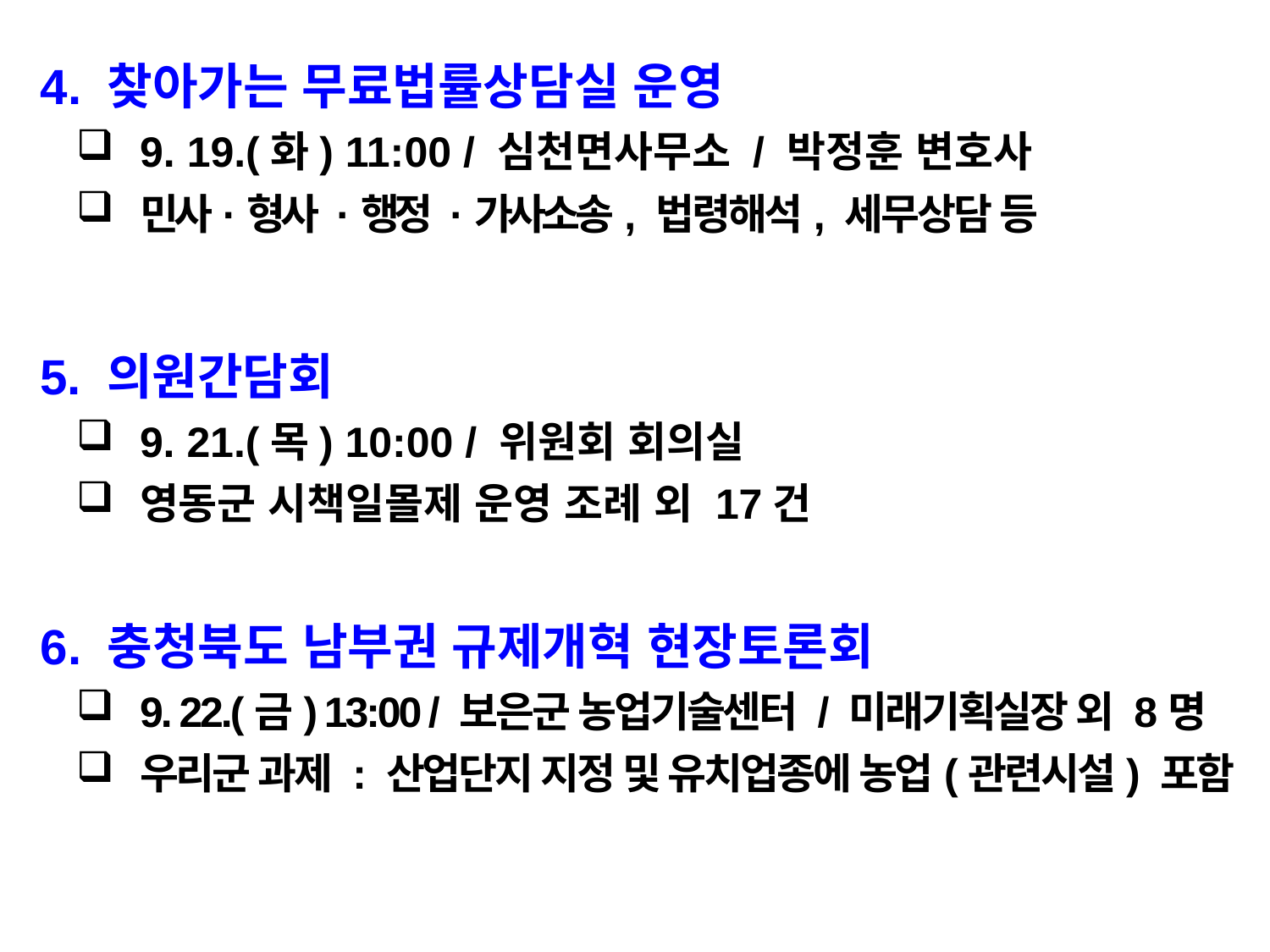

4. 찾아가는 무료법률상담실 운영
9. 19.(화) 11:00 / 심천면사무소 / 박정훈 변호사
민사·형사 ·행정 ·가사소송, 법령해석, 세무상담 등

  5. 의원간담회
9. 21.(목) 10:00 / 위원회 회의실
영동군 시책일몰제 운영 조례 외 17건
  6. 충청북도 남부권 규제개혁 현장토론회
9. 22.(금) 13:00 / 보은군 농업기술센터 / 미래기획실장 외 8명
우리군 과제 : 산업단지 지정 및 유치업종에 농업(관련시설) 포함